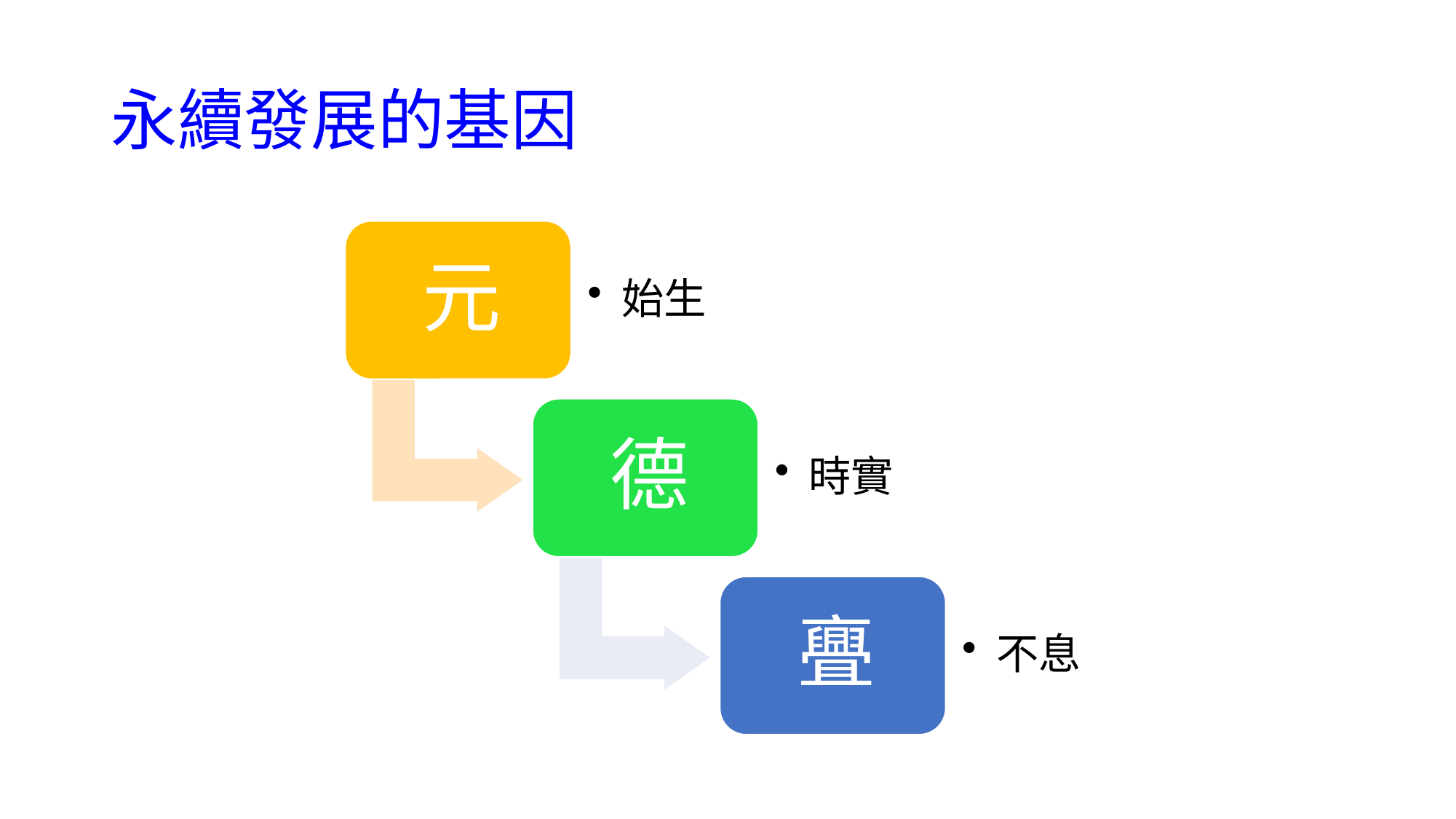

# 永續發展的基因
元
始生
德
時實
亹
不息